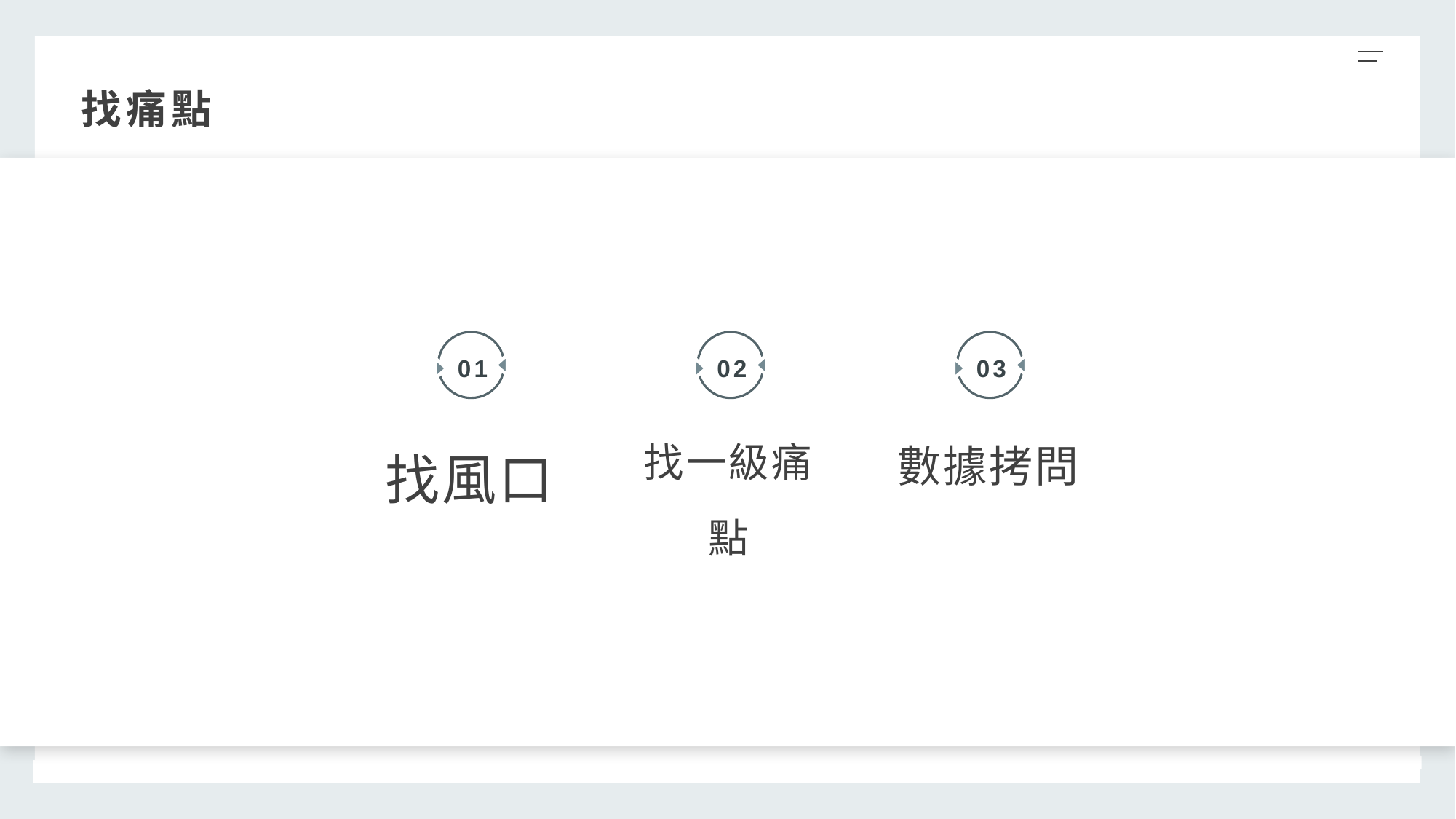

找痛點

01
02
03

找風口
找一級痛點
數據拷問